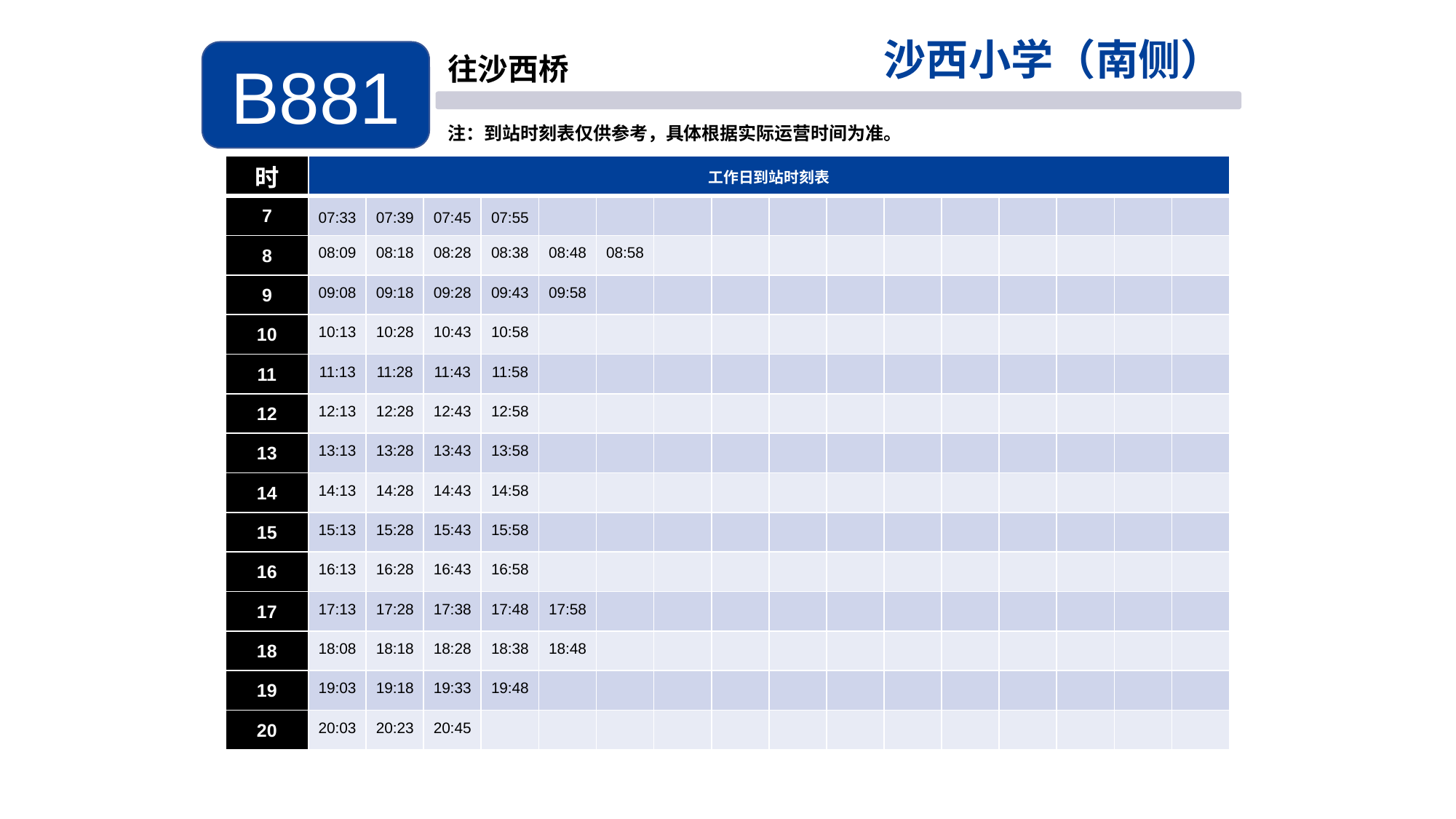

沙西小学（南侧）
B881
往沙西桥

注：到站时刻表仅供参考，具体根据实际运营时间为准。
| 时 | 工作日到站时刻表 |  |  |  |  |  |  |  |  |  |  |  |  |  |  |  |
| --- | --- | --- | --- | --- | --- | --- | --- | --- | --- | --- | --- | --- | --- | --- | --- | --- |
| 7 | 07:33 | 07:39 | 07:45 | 07:55 |  |  |  |  |  |  |  |  |  |  |  |  |
| 8 | 08:09 | 08:18 | 08:28 | 08:38 | 08:48 | 08:58 |  |  |  |  |  |  |  |  |  |  |
| 9 | 09:08 | 09:18 | 09:28 | 09:43 | 09:58 |  |  |  |  |  |  |  |  |  |  |  |
| 10 | 10:13 | 10:28 | 10:43 | 10:58 |  |  |  |  |  |  |  |  |  |  |  |  |
| 11 | 11:13 | 11:28 | 11:43 | 11:58 |  |  |  |  |  |  |  |  |  |  |  |  |
| 12 | 12:13 | 12:28 | 12:43 | 12:58 |  |  |  |  |  |  |  |  |  |  |  |  |
| 13 | 13:13 | 13:28 | 13:43 | 13:58 |  |  |  |  |  |  |  |  |  |  |  |  |
| 14 | 14:13 | 14:28 | 14:43 | 14:58 |  |  |  |  |  |  |  |  |  |  |  |  |
| 15 | 15:13 | 15:28 | 15:43 | 15:58 |  |  |  |  |  |  |  |  |  |  |  |  |
| 16 | 16:13 | 16:28 | 16:43 | 16:58 |  |  |  |  |  |  |  |  |  |  |  |  |
| 17 | 17:13 | 17:28 | 17:38 | 17:48 | 17:58 |  |  |  |  |  |  |  |  |  |  |  |
| 18 | 18:08 | 18:18 | 18:28 | 18:38 | 18:48 |  |  |  |  |  |  |  |  |  |  |  |
| 19 | 19:03 | 19:18 | 19:33 | 19:48 |  |  |  |  |  |  |  |  |  |  |  |  |
| 20 | 20:03 | 20:23 | 20:45 |  |  |  |  |  |  |  |  |  |  |  |  |  |